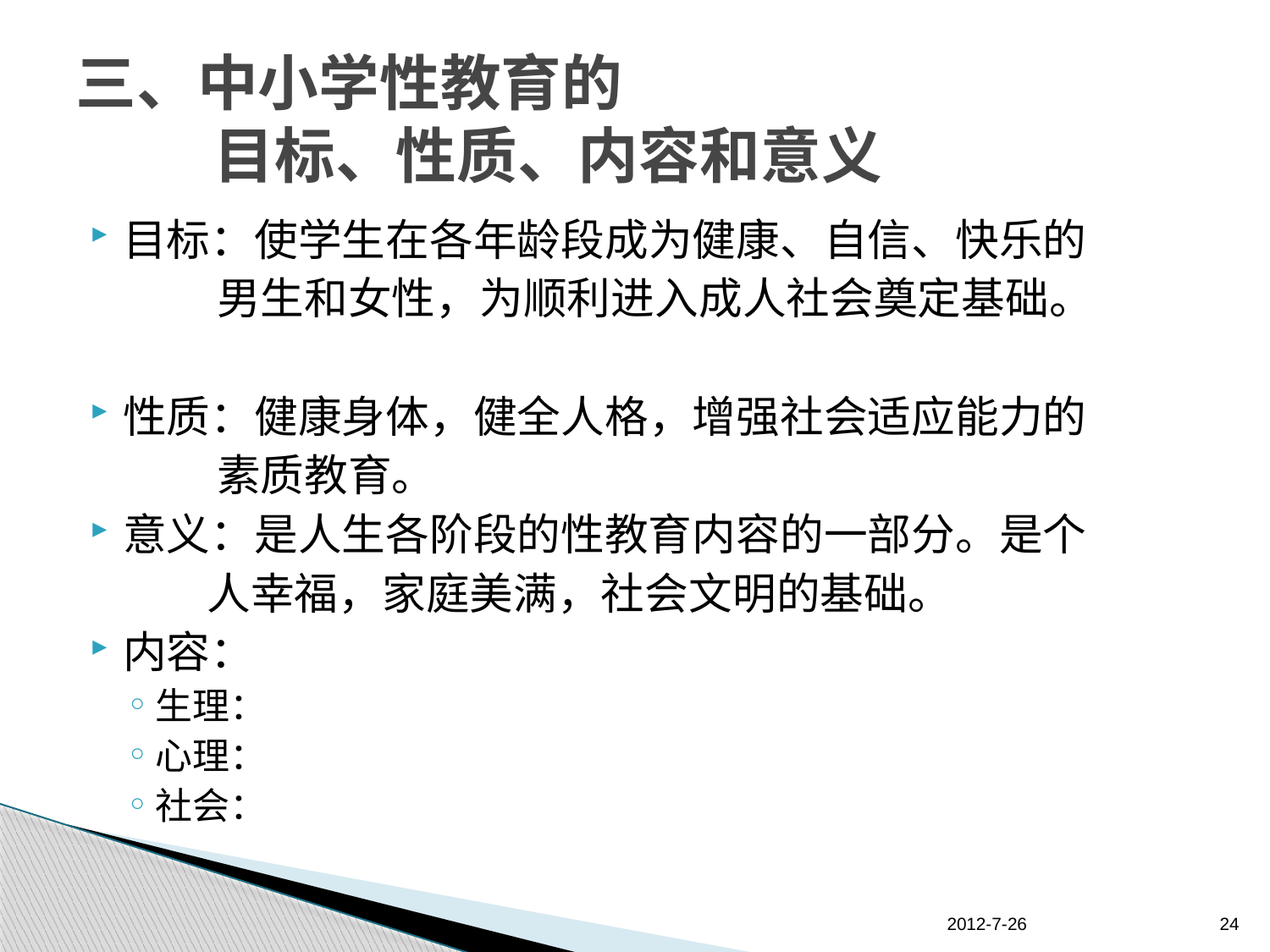

# 三、中小学性教育的 目标、性质、内容和意义
目标：使学生在各年龄段成为健康、自信、快乐的
            男生和女性，为顺利进入成人社会奠定基础。

性质：健康身体，健全人格，增强社会适应能力的
            素质教育。
意义：是人生各阶段的性教育内容的一部分。是个
           人幸福，家庭美满，社会文明的基础。
内容：
生理：
心理：
社会：

2012-7-26
24